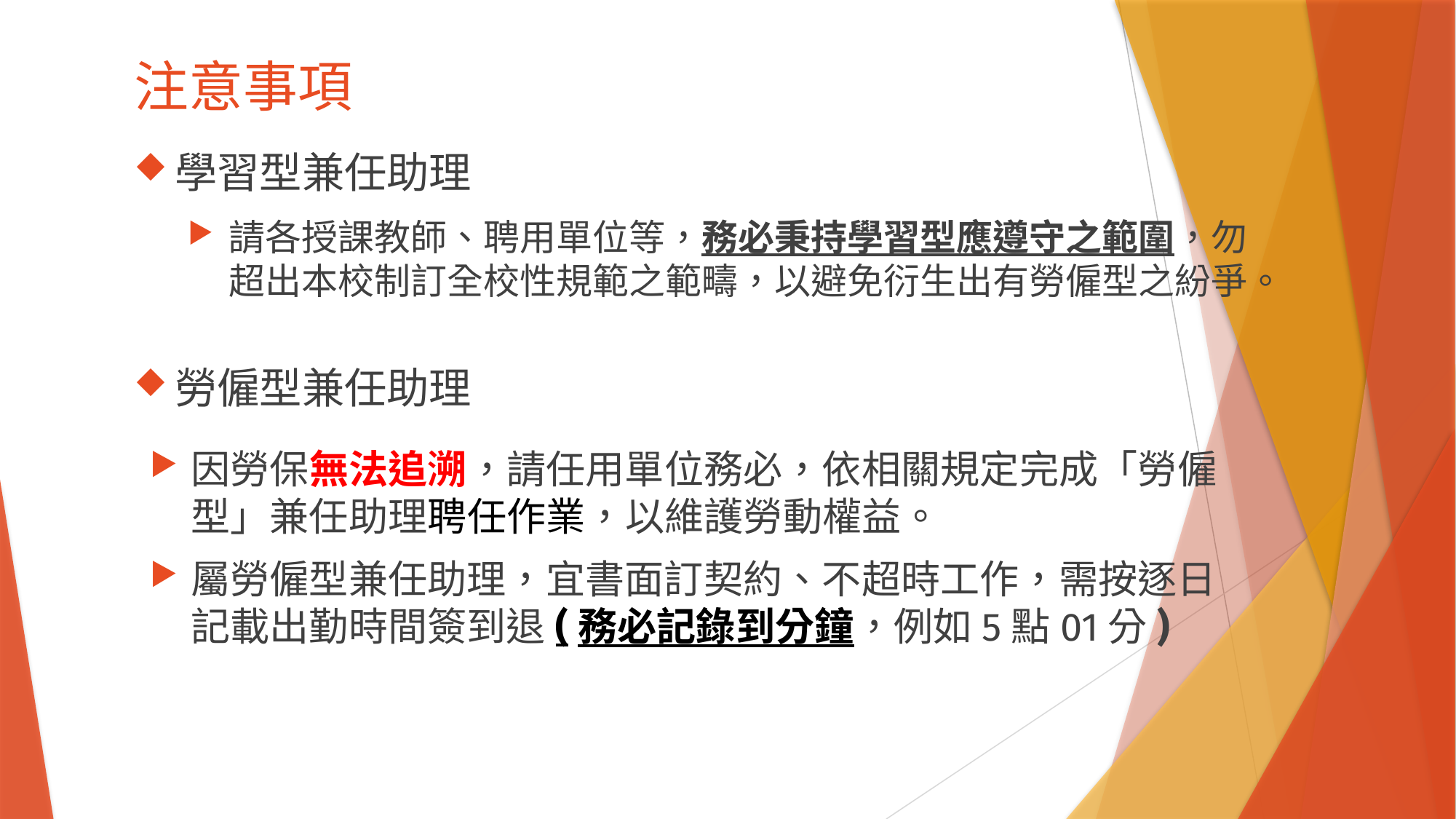

注意事項
學習型兼任助理
請各授課教師、聘用單位等，務必秉持學習型應遵守之範圍，勿超出本校制訂全校性規範之範疇，以避免衍生出有勞僱型之紛爭。
勞僱型兼任助理
因勞保無法追溯，請任用單位務必，依相關規定完成「勞僱型」兼任助理聘任作業，以維護勞動權益。
屬勞僱型兼任助理，宜書面訂契約、不超時工作，需按逐日記載出勤時間簽到退(務必記錄到分鐘，例如5點01分)